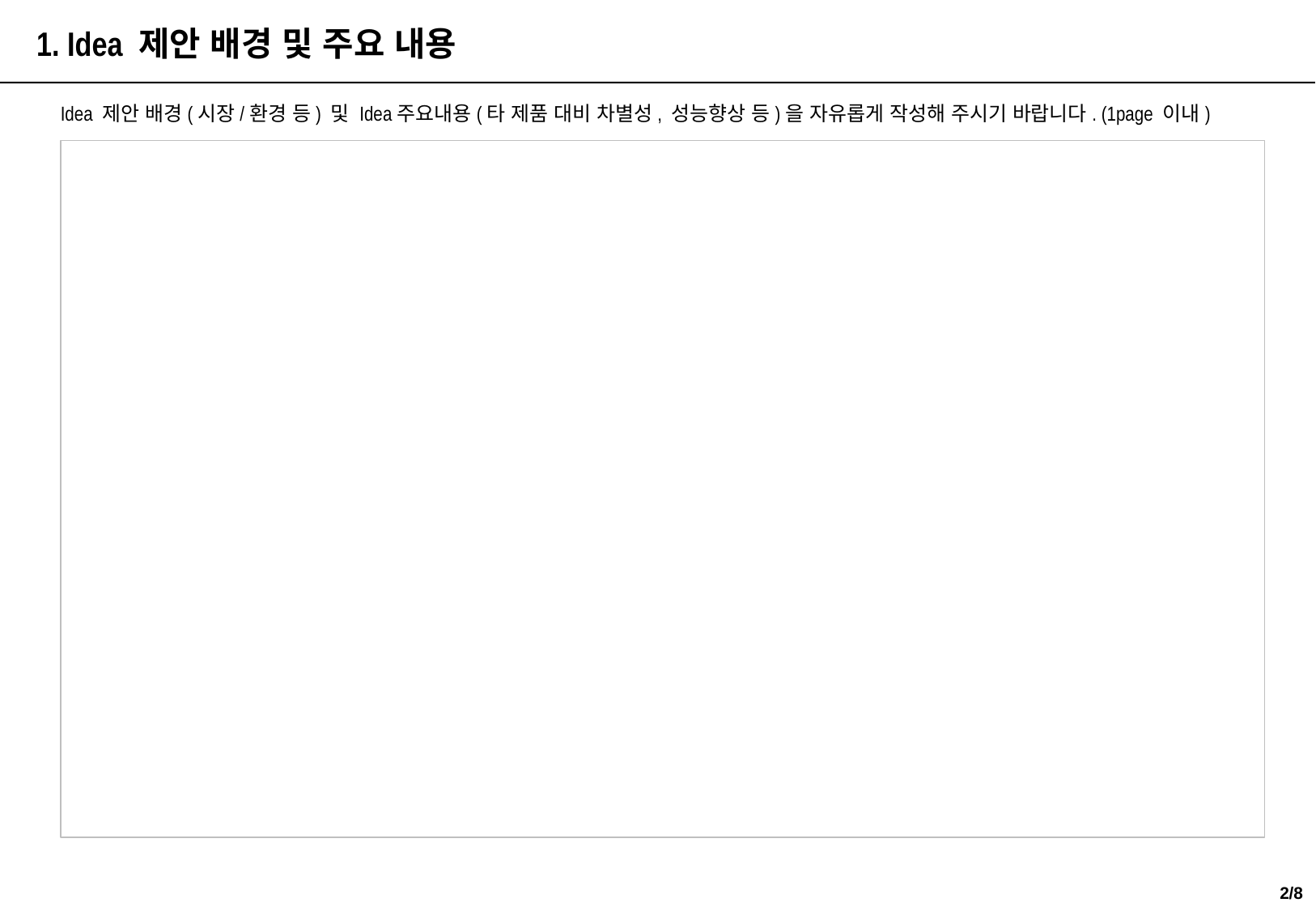

1. Idea 제안 배경 및 주요 내용
Idea 제안 배경(시장/환경 등) 및 Idea주요내용(타 제품 대비 차별성, 성능향상 등)을 자유롭게 작성해 주시기 바랍니다. (1page 이내)

2/8